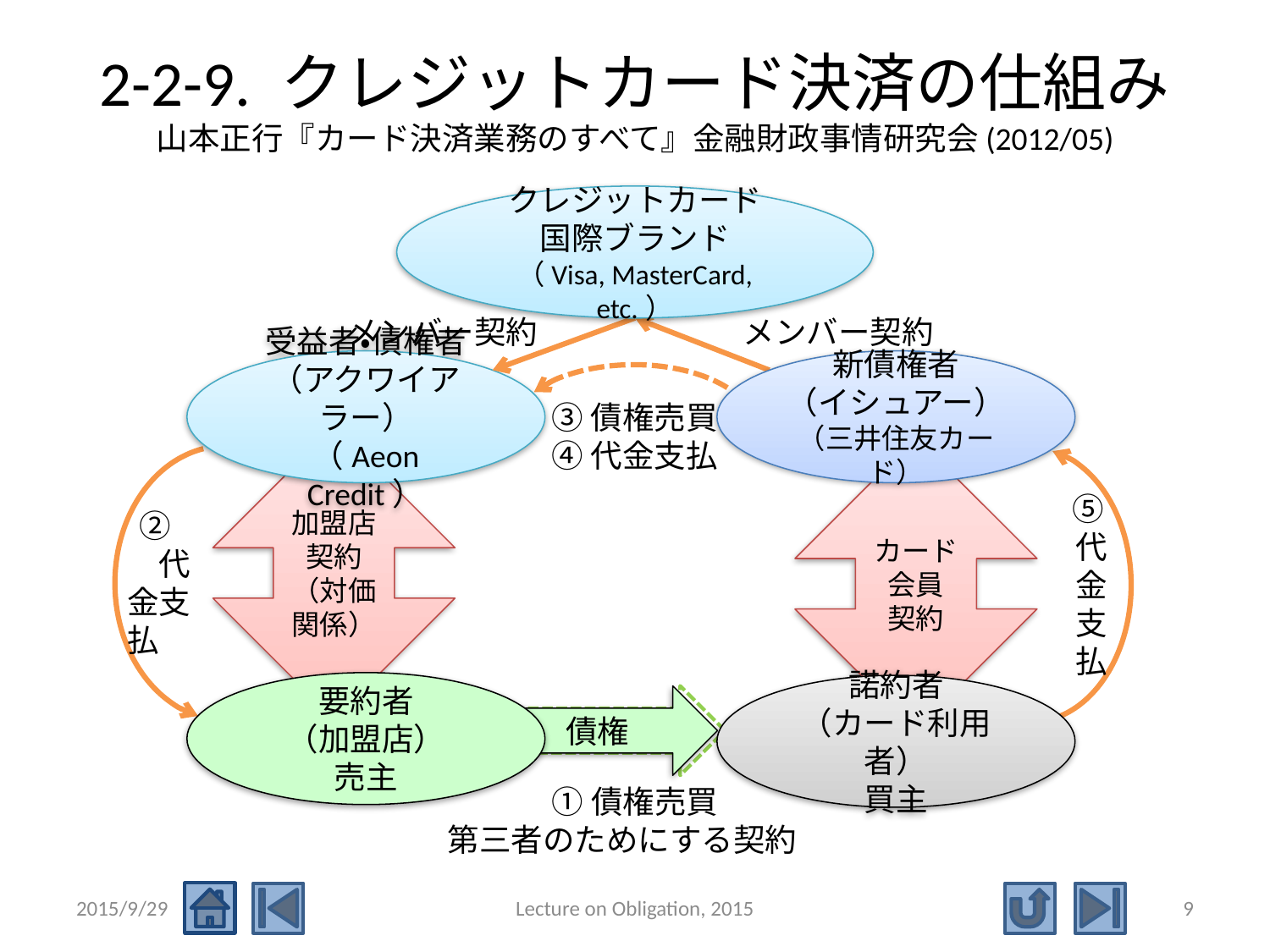

# 2-2-9. クレジットカード決済の仕組み 山本正行『カード決済業務のすべて』金融財政事情研究会(2012/05)
クレジットカード
国際ブランド
（Visa, MasterCard, etc.）
メンバー契約
メンバー契約
受益者・債権者
（アクワイアラー）
（Aeon Credit）
新債権者
（イシュアー）
（三井住友カード）

③債権売買
④代金支払
加盟店
契約
（対価
関係）
カード会員
契約
②　代金支払
⑤代金支払
要約者
（加盟店）
売主
諾約者
（カード利用者）
買主
代金　債権
代金債権
①債権売買
第三者のためにする契約
2015/9/29
Lecture on Obligation, 2015
9